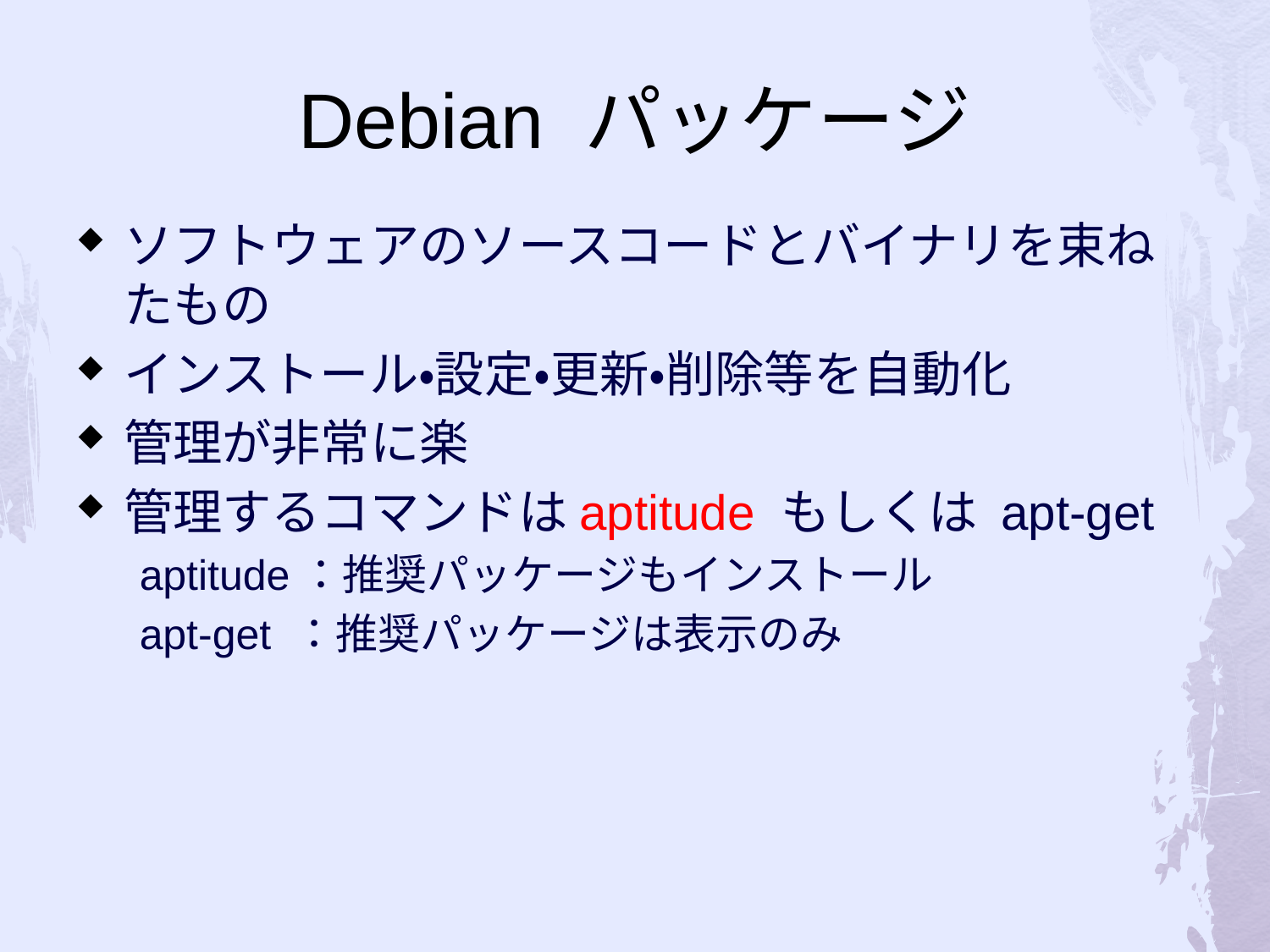

# Debian パッケージ
ソフトウェアのソースコードとバイナリを束ねたもの
インストール・設定・更新・削除等を自動化
管理が非常に楽
管理するコマンドはaptitude もしくは apt-get
aptitude：推奨パッケージもインストール
apt-get ：推奨パッケージは表示のみ